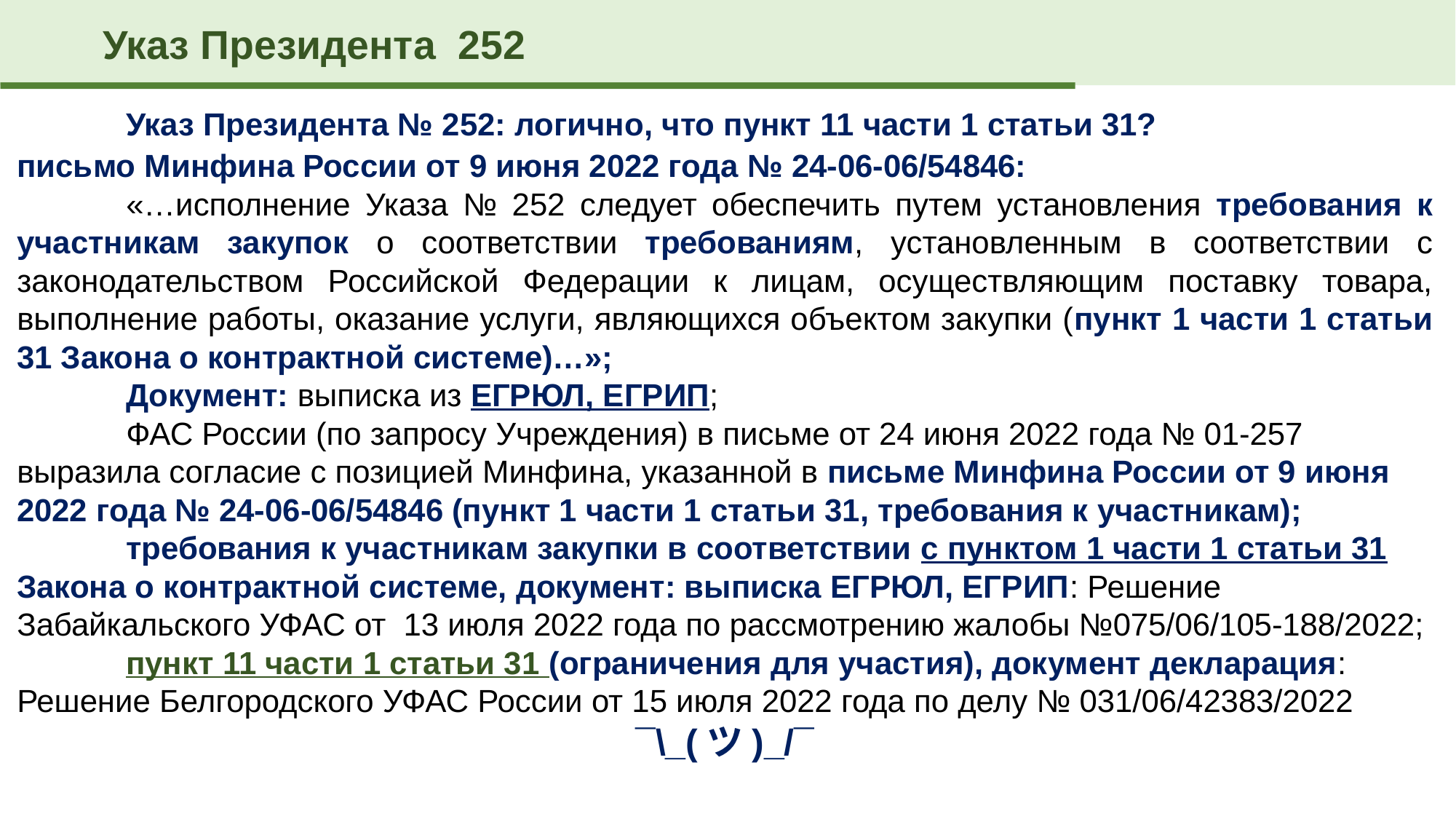

Указ Президента  252
	Указ Президента № 252: логично, что пункт 11 части 1 статьи 31?
письмо Минфина России от 9 июня 2022 года № 24-06-06/54846:
	«…исполнение Указа № 252 следует обеспечить путем установления требования к участникам закупок о соответствии требованиям, установленным в соответствии с законодательством Российской Федерации к лицам, осуществляющим поставку товара, выполнение работы, оказание услуги, являющихся объектом закупки (пункт 1 части 1 статьи 31 Закона о контрактной системе)…»;
	Документ: выписка из ЕГРЮЛ, ЕГРИП;
	ФАС России (по запросу Учреждения) в письме от 24 июня 2022 года № 01-257  выразила согласие с позицией Минфина, указанной в письме Минфина России от 9 июня 2022 года № 24-06-06/54846 (пункт 1 части 1 статьи 31, требования к участникам);
	требования к участникам закупки в соответствии с пунктом 1 части 1 статьи 31 Закона о контрактной системе, документ: выписка ЕГРЮЛ, ЕГРИП: Решение  Забайкальского УФАС от  13 июля 2022 года по рассмотрению жалобы №075/06/105-188/2022;
	пункт 11 части 1 статьи 31 (ограничения для участия), документ декларация: Решение Белгородского УФАС России от 15 июля 2022 года по делу № 031/06/42383/2022
¯\_(ツ)_/¯